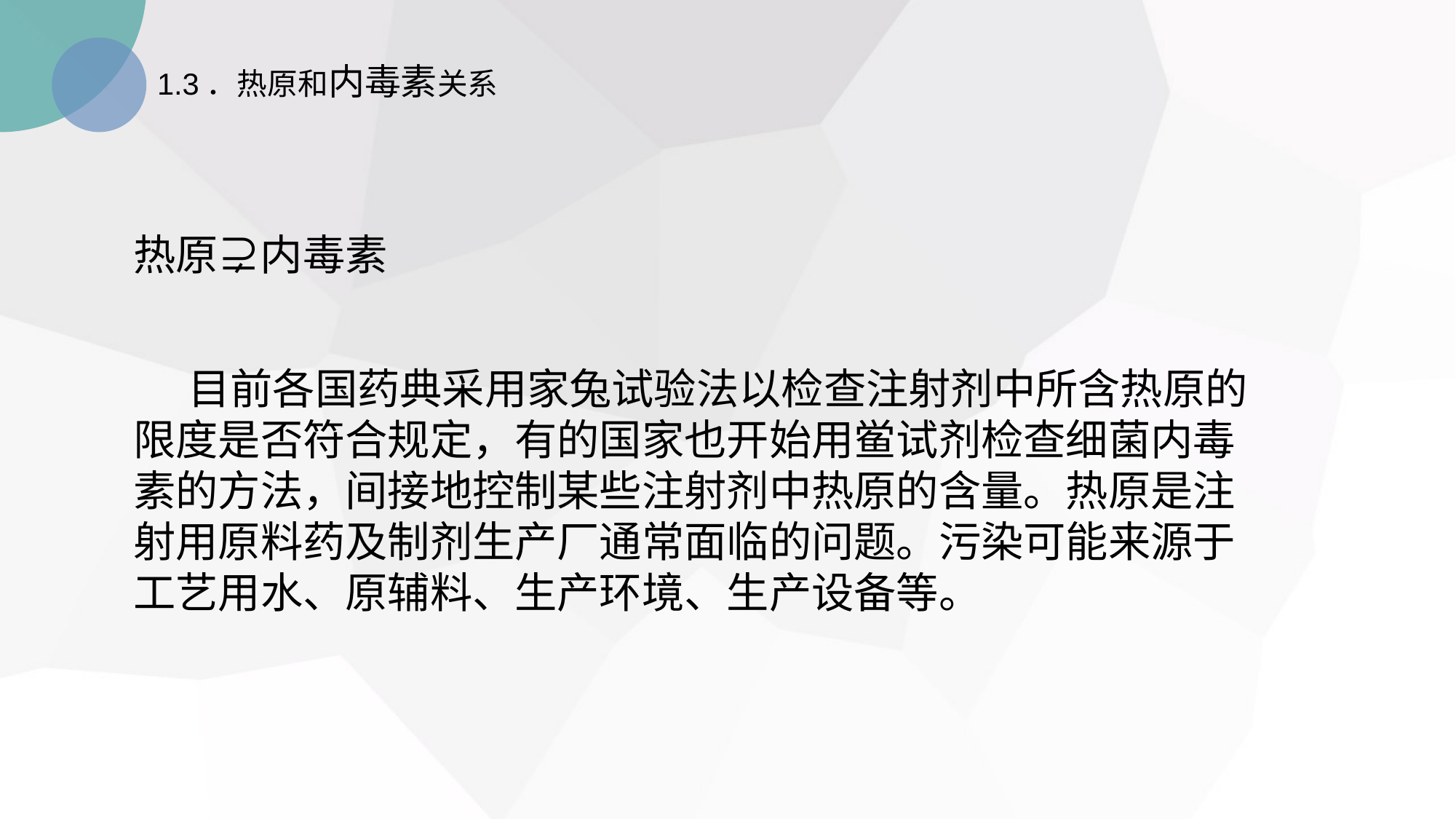

1.3．热原和内毒素关系
热原⊋内毒素
目前各国药典采用家兔试验法以检查注射剂中所含热原的限度是否符合规定，有的国家也开始用鲎试剂检查细菌内毒素的方法，间接地控制某些注射剂中热原的含量。热原是注射用原料药及制剂生产厂通常面临的问题。污染可能来源于工艺用水、原辅料、生产环境、生产设备等。